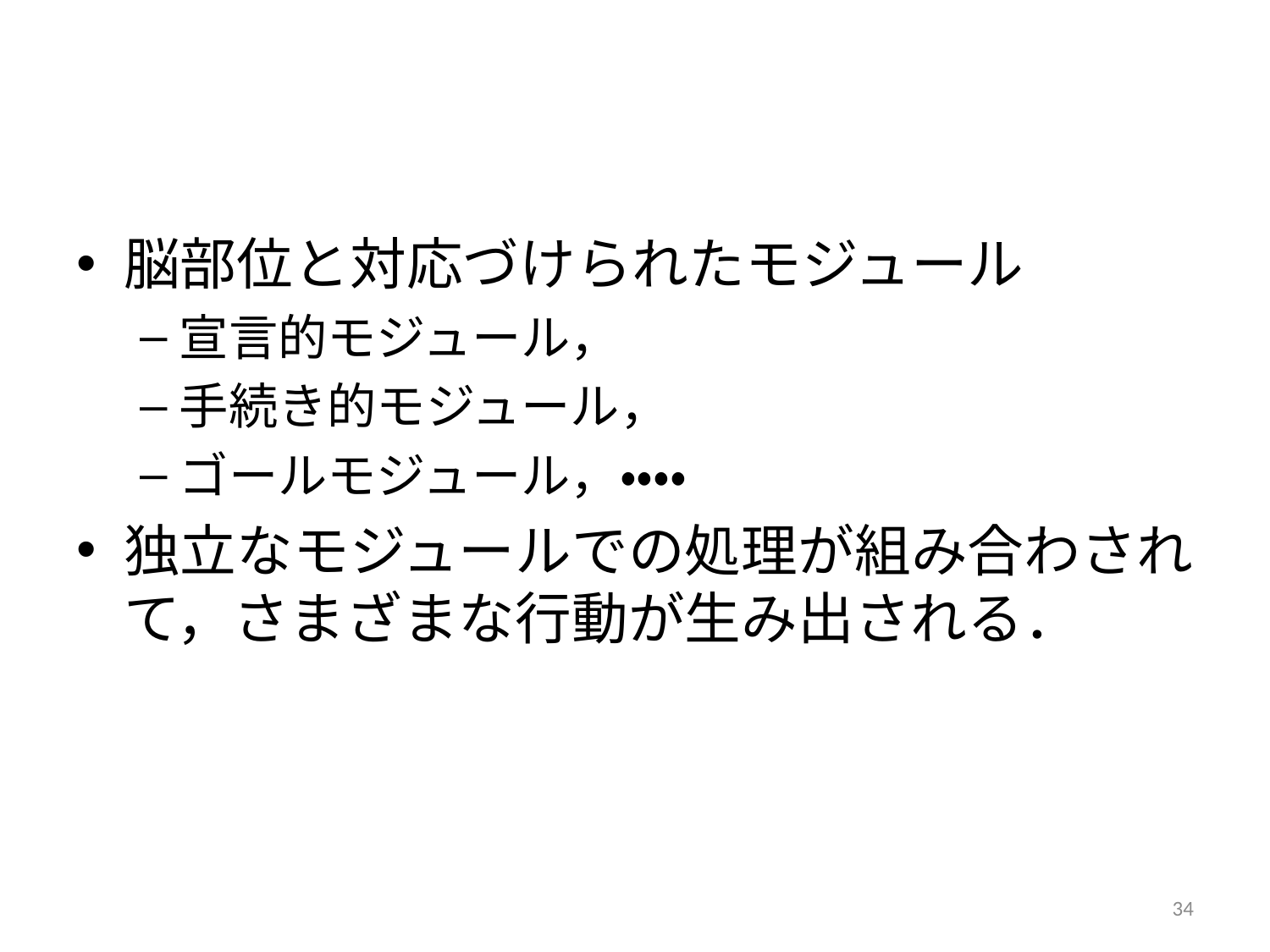

#
脳部位と対応づけられたモジュール
宣言的モジュール，
手続き的モジュール，
ゴールモジュール，・・・・
独立なモジュールでの処理が組み合わされて，さまざまな行動が生み出される．
34